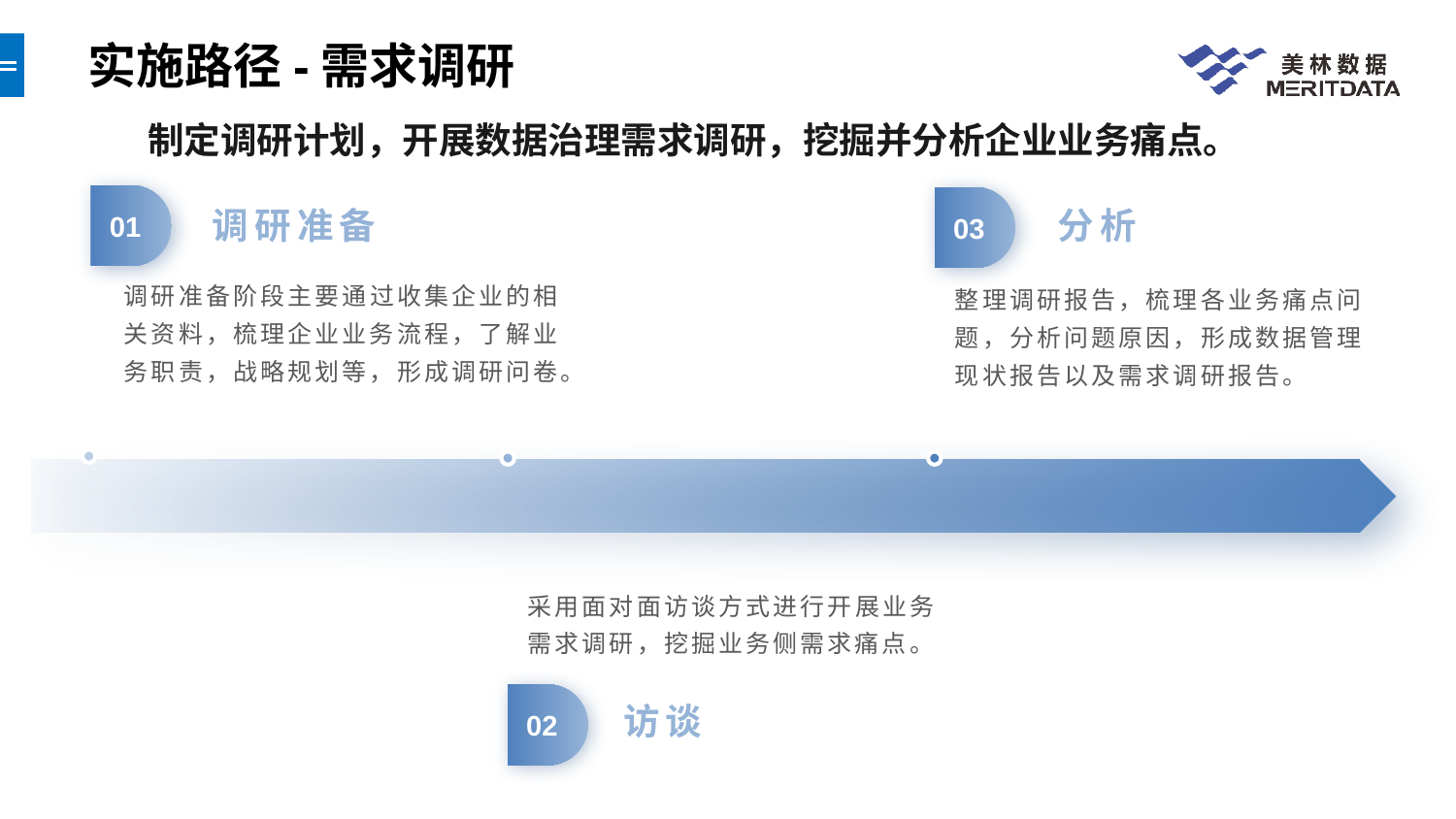

实施路径-需求调研
制定调研计划，开展数据治理需求调研，挖掘并分析企业业务痛点。
分析
调研准备
01

03

调研准备阶段主要通过收集企业的相关资料，梳理企业业务流程，了解业务职责，战略规划等，形成调研问卷。
整理调研报告，梳理各业务痛点问题，分析问题原因，形成数据管理现状报告以及需求调研报告。

采用面对面访谈方式进行开展业务需求调研，挖掘业务侧需求痛点。
02

访谈